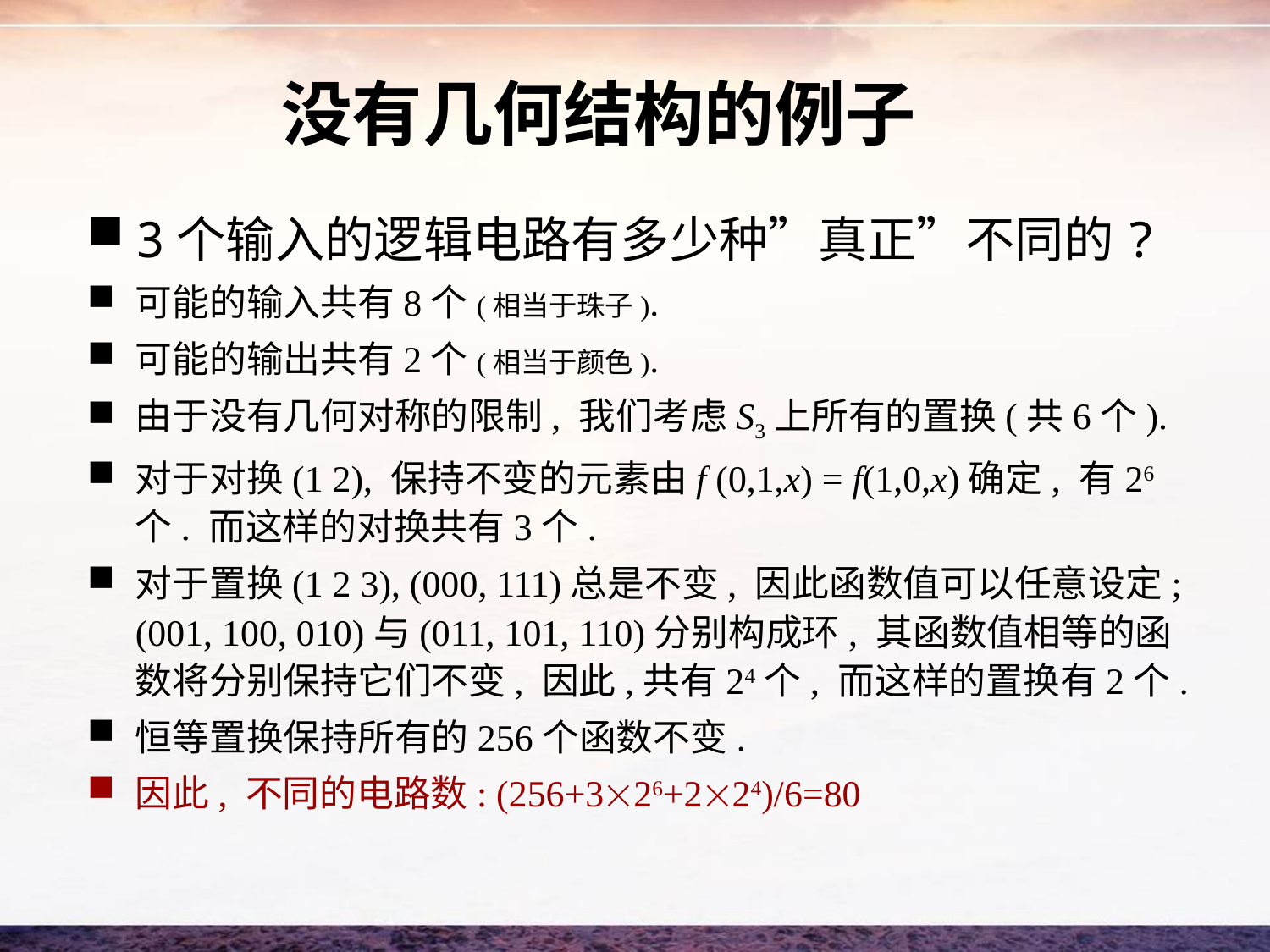

# 没有几何结构的例子
3个输入的逻辑电路有多少种”真正”不同的?
可能的输入共有8个(相当于珠子).
可能的输出共有2个(相当于颜色).
由于没有几何对称的限制, 我们考虑S3上所有的置换(共6个).
对于对换(1 2), 保持不变的元素由f (0,1,x) = f(1,0,x)确定, 有26个. 而这样的对换共有3个.
对于置换(1 2 3), (000, 111)总是不变, 因此函数值可以任意设定; (001, 100, 010)与(011, 101, 110)分别构成环, 其函数值相等的函数将分别保持它们不变, 因此,共有24个, 而这样的置换有2个.
恒等置换保持所有的256个函数不变.
因此, 不同的电路数: (256+3×26+2×24)/6=80